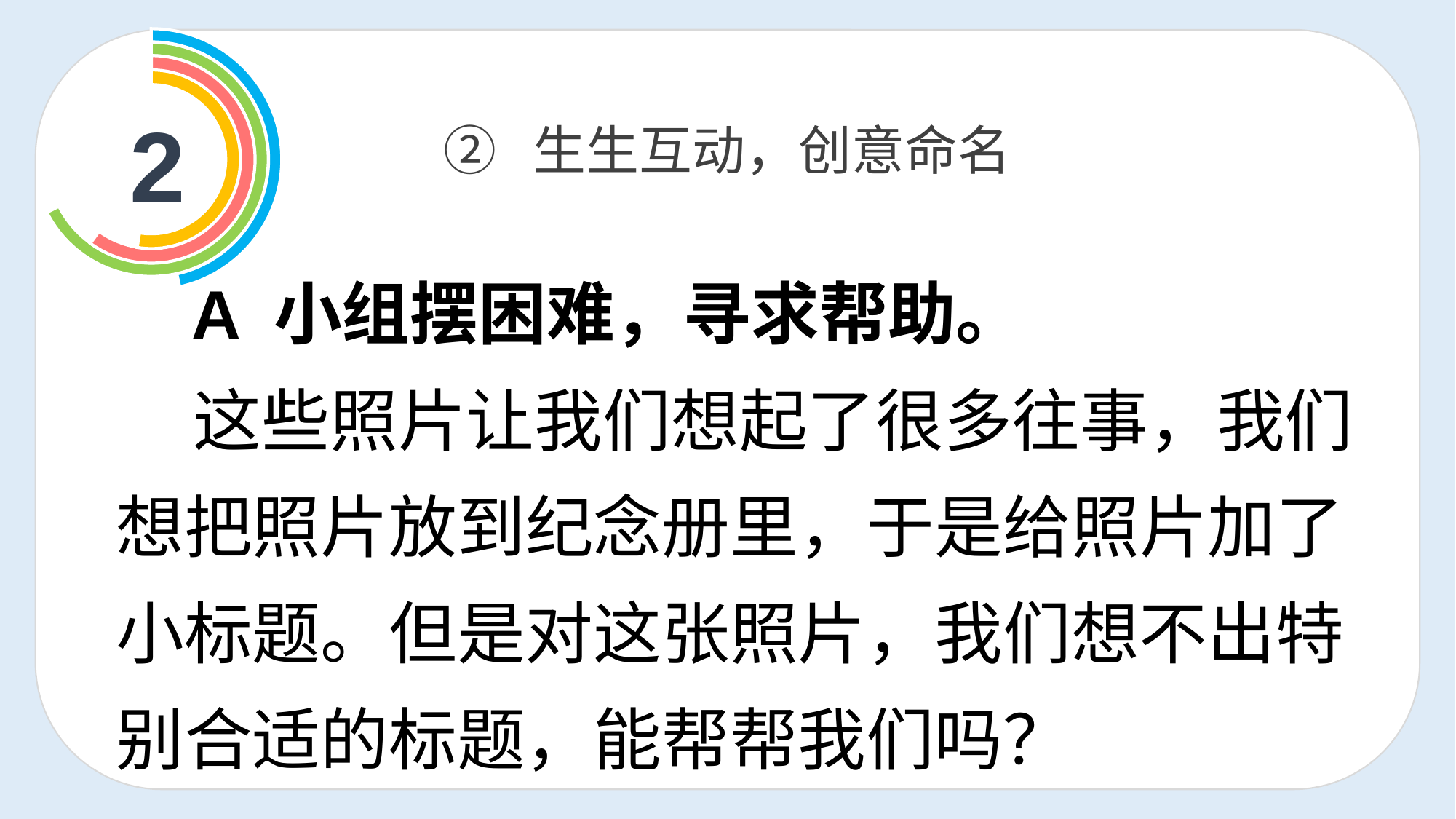

2

②  生生互动，创意命名
    A 小组摆困难，寻求帮助。
    这些照片让我们想起了很多往事，我们想把照片放到纪念册里，于是给照片加了小标题。但是对这张照片，我们想不出特别合适的标题，能帮帮我们吗？